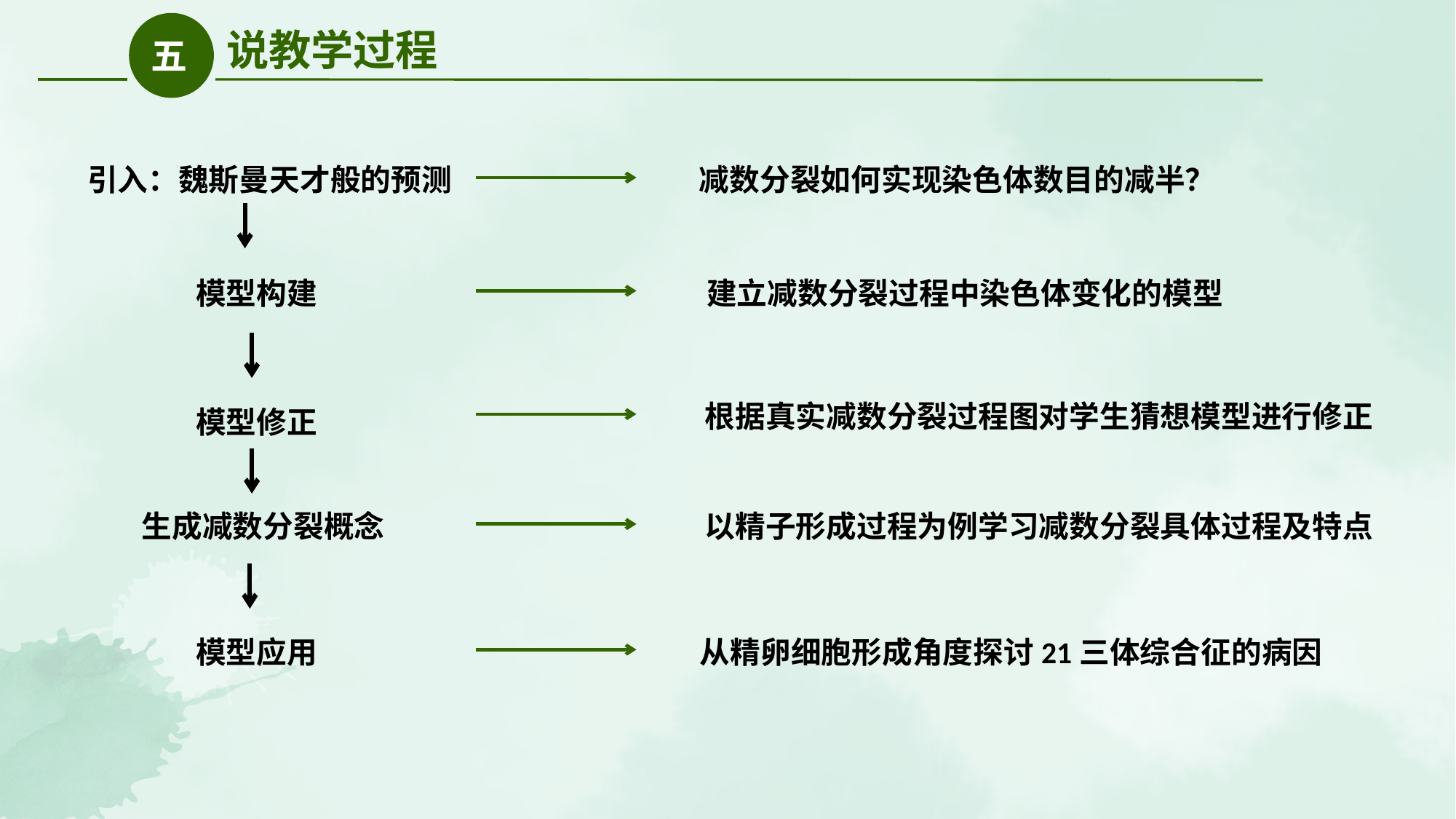

说教学过程
五
引入：魏斯曼天才般的预测
减数分裂如何实现染色体数目的减半？
模型构建
建立减数分裂过程中染色体变化的模型
模型修正
根据真实减数分裂过程图对学生猜想模型进行修正
生成减数分裂概念
以精子形成过程为例学习减数分裂具体过程及特点
模型应用
从精卵细胞形成角度探讨21三体综合征的病因